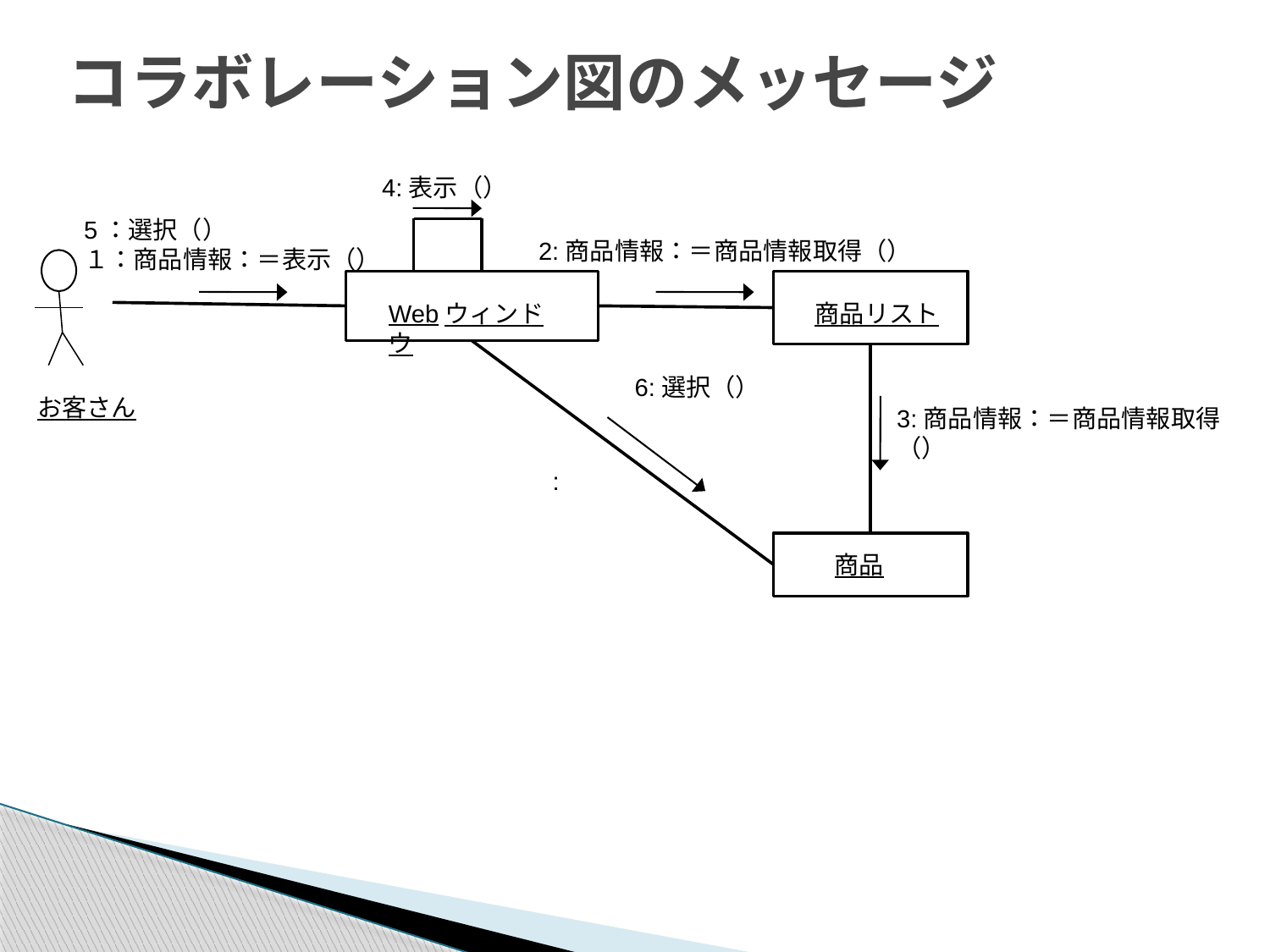

# コラボレーション図のメッセージ
4:表示（）
5：選択（）
１：商品情報：＝表示（）
2:商品情報：＝商品情報取得（）

Webウィンドウ

商品リスト
6:選択（）
お客さん
3:商品情報：＝商品情報取得（）
:

商品